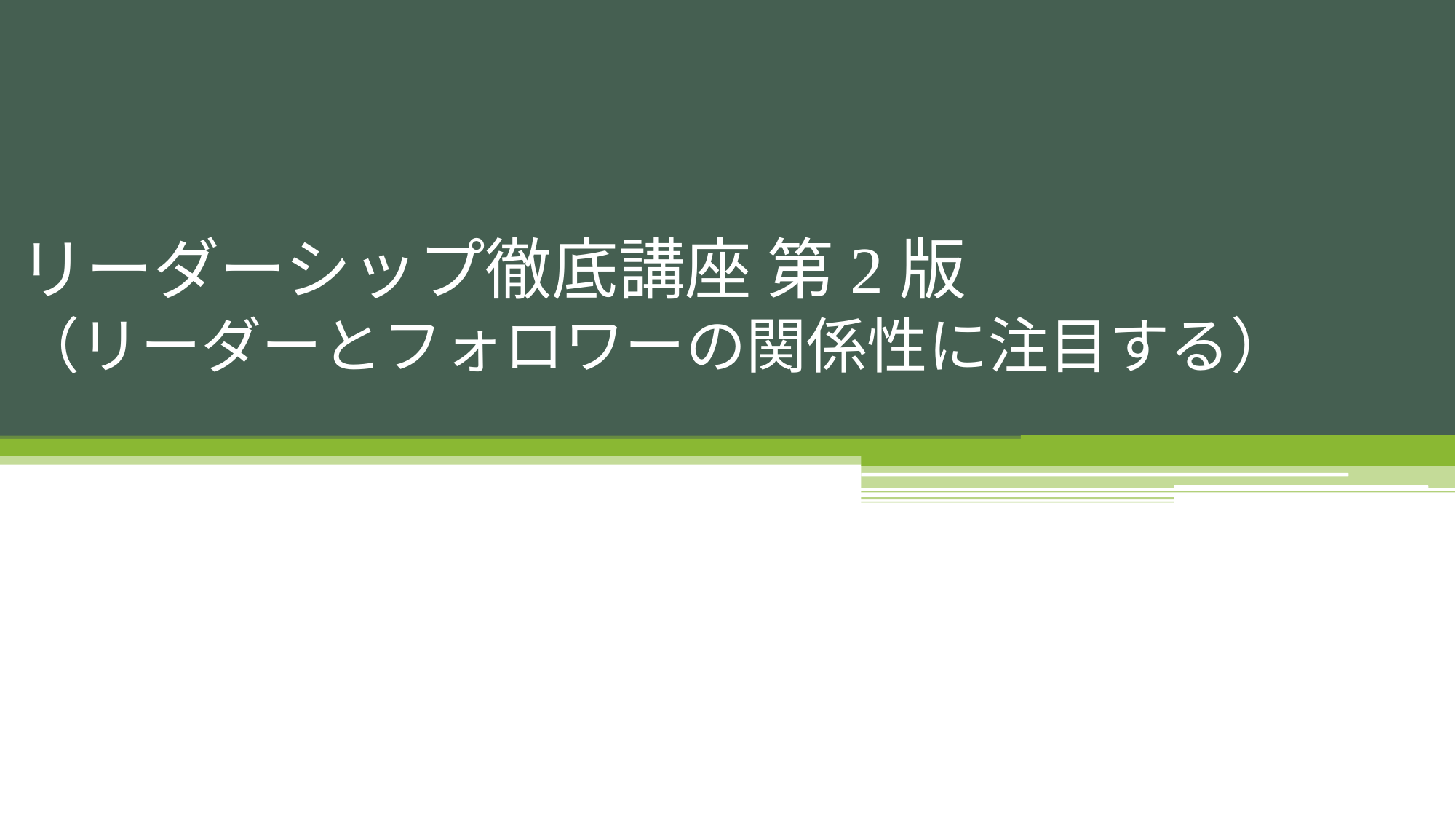

# リーダーシップ徹底講座 第2版 （リーダーとフォロワーの関係性に注目する）